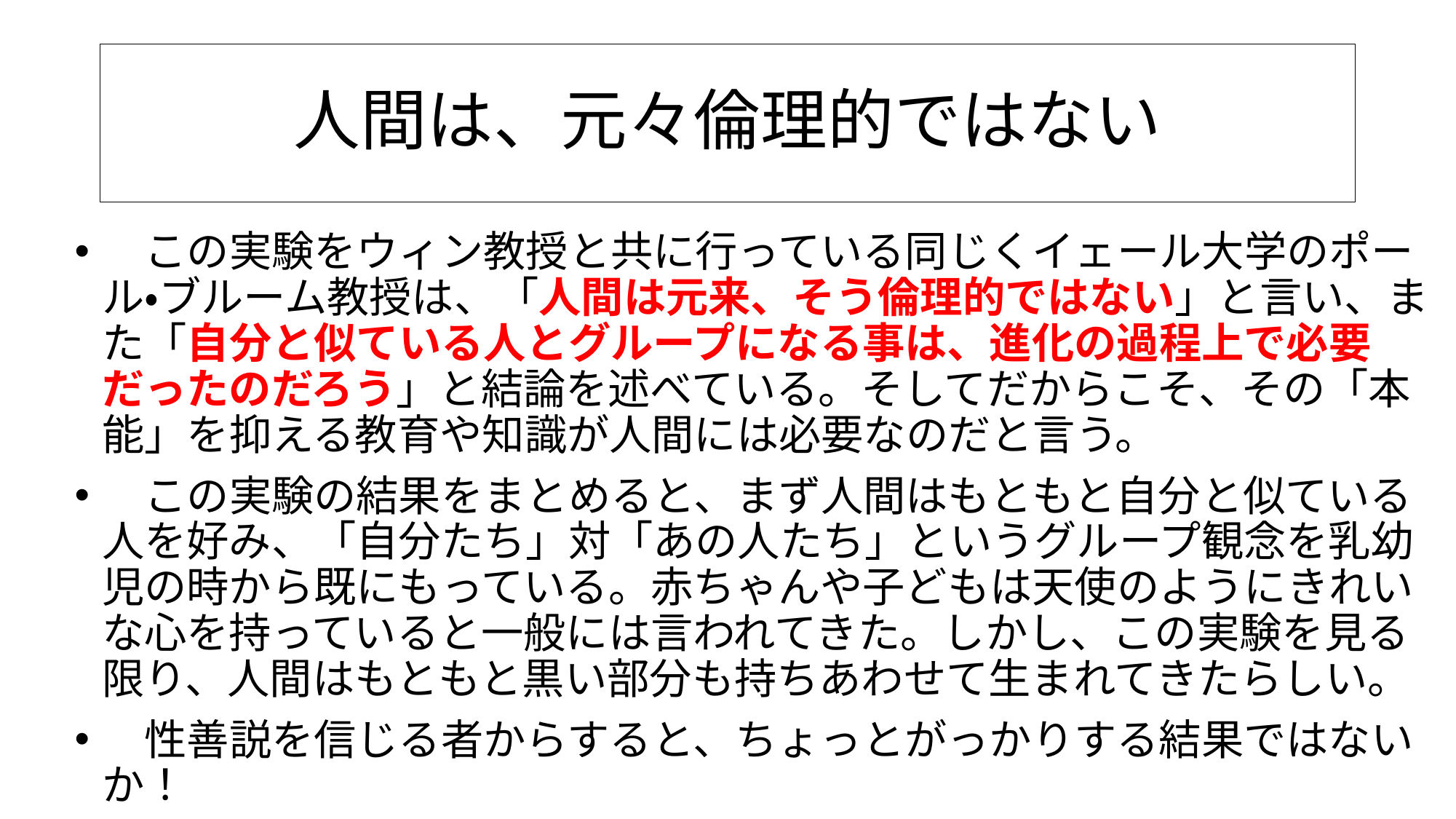

# 人間は、元々倫理的ではない
　この実験をウィン教授と共に行っている同じくイェール大学のポール・ブルーム教授は、「人間は元来、そう倫理的ではない」と言い、また「自分と似ている人とグループになる事は、進化の過程上で必要だったのだろう」と結論を述べている。そしてだからこそ、その「本能」を抑える教育や知識が人間には必要なのだと言う。
　この実験の結果をまとめると、まず人間はもともと自分と似ている人を好み、「自分たち」対「あの人たち」というグループ観念を乳幼児の時から既にもっている。赤ちゃんや子どもは天使のようにきれいな心を持っていると一般には言われてきた。しかし、この実験を見る限り、人間はもともと黒い部分も持ちあわせて生まれてきたらしい。
　性善説を信じる者からすると、ちょっとがっかりする結果ではないか！